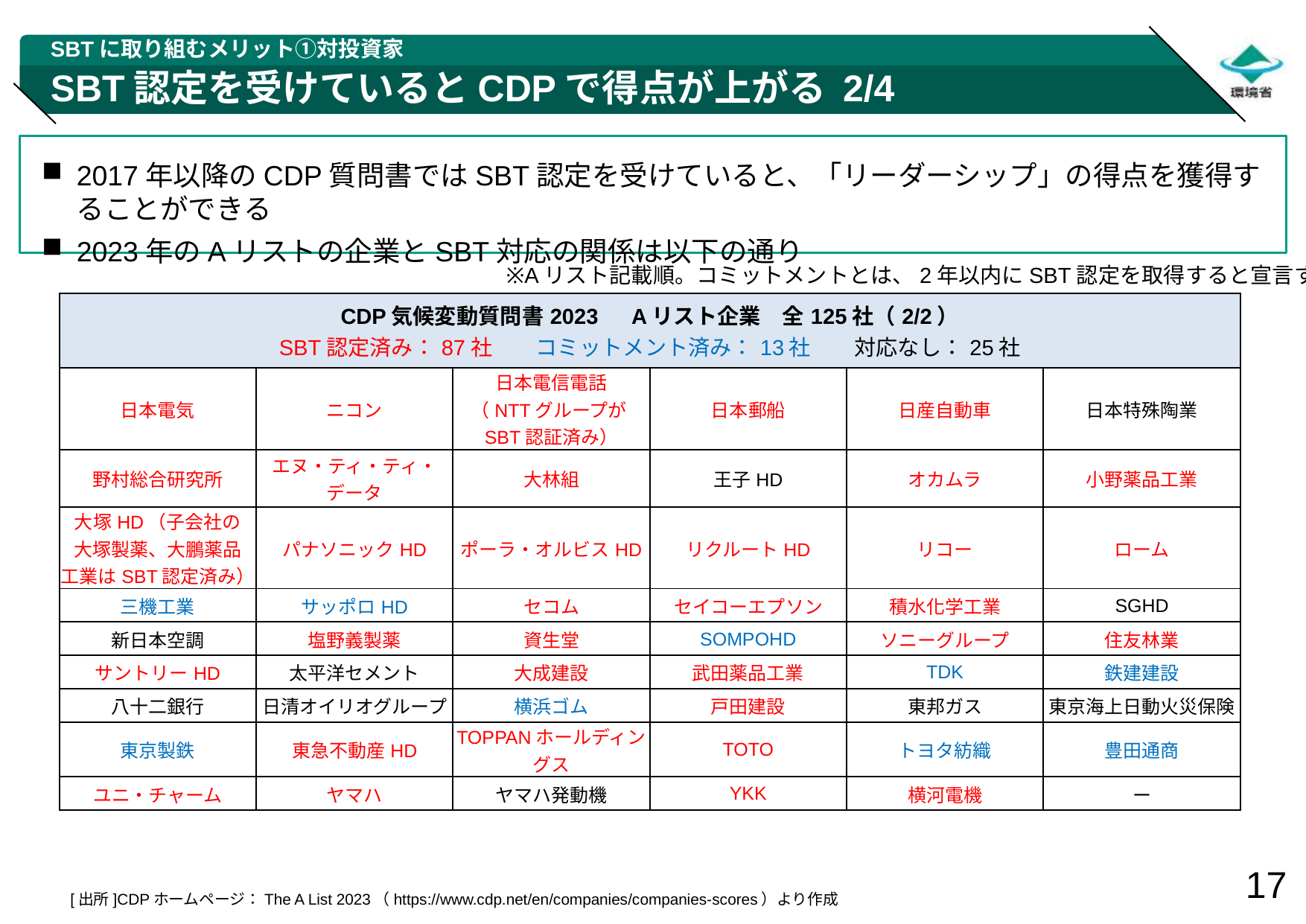

SBTに取り組むメリット①対投資家
# SBT認定を受けているとCDPで得点が上がる 2/4
2017年以降のCDP質問書ではSBT認定を受けていると、「リーダーシップ」の得点を獲得することができる
2023年のAリストの企業とSBT対応の関係は以下の通り
※Aリスト記載順。コミットメントとは、2年以内にSBT認定を取得すると宣言すること
| CDP気候変動質問書2023　Aリスト企業　全125社（2/2） SBT認定済み：87社　　コミットメント済み：13社　　対応なし：25社 |  |  |  |  |  |
| --- | --- | --- | --- | --- | --- |
| 日本電気 | ニコン | 日本電信電話 （NTTグループがSBT認証済み） | 日本郵船 | 日産自動車 | 日本特殊陶業 |
| 野村総合研究所 | エヌ・ティ・ティ・データ | 大林組 | 王子HD | オカムラ | 小野薬品工業 |
| 大塚HD（子会社の 大塚製薬、大鵬薬品 工業はSBT認定済み） | パナソニックHD | ポーラ・オルビスHD | リクルートHD | リコー | ローム |
| 三機工業 | サッポロHD | セコム | セイコーエプソン | 積水化学工業 | SGHD |
| 新日本空調 | 塩野義製薬 | 資生堂 | SOMPOHD | ソニーグループ | 住友林業 |
| サントリーHD | 太平洋セメント | 大成建設 | 武田薬品工業 | TDK | 鉄建建設 |
| 八十二銀行 | 日清オイリオグループ | 横浜ゴム | 戸田建設 | 東邦ガス | 東京海上日動火災保険 |
| 東京製鉄 | 東急不動産HD | TOPPANホールディングス | TOTO | トヨタ紡織 | 豊田通商 |
| ユニ・チャーム | ヤマハ | ヤマハ発動機 | YKK | 横河電機 | ー |
[出所]CDPホームページ：The A List 2023（https://www.cdp.net/en/companies/companies-scores）より作成